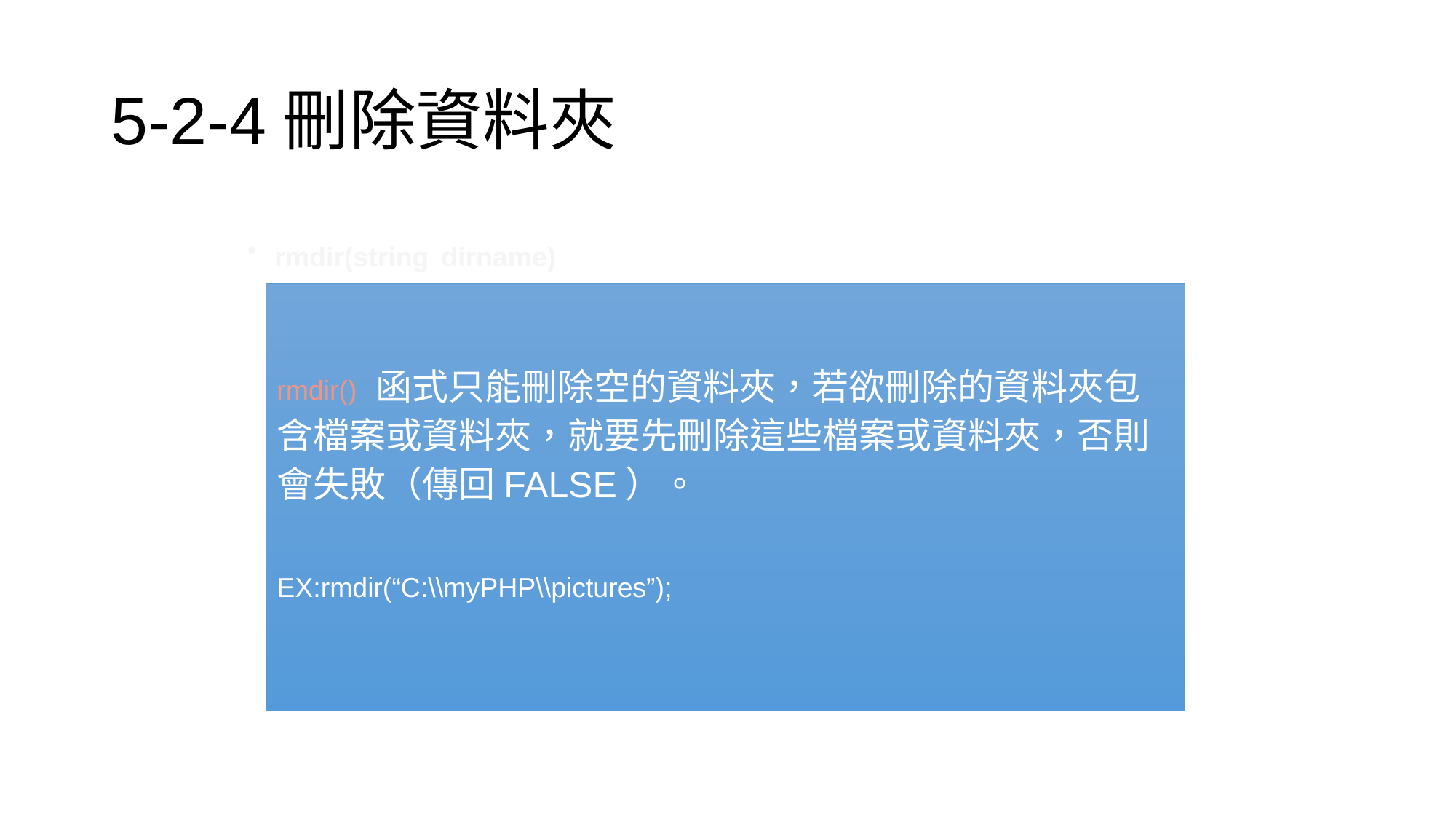

# 5-2-4刪除資料夾
rmdir(string dirname)
rmdir() 函式只能刪除空的資料夾，若欲刪除的資料夾包含檔案或資料夾，就要先刪除這些檔案或資料夾，否則會失敗（傳回FALSE）。

EX:rmdir(“C:\\myPHP\\pictures”);